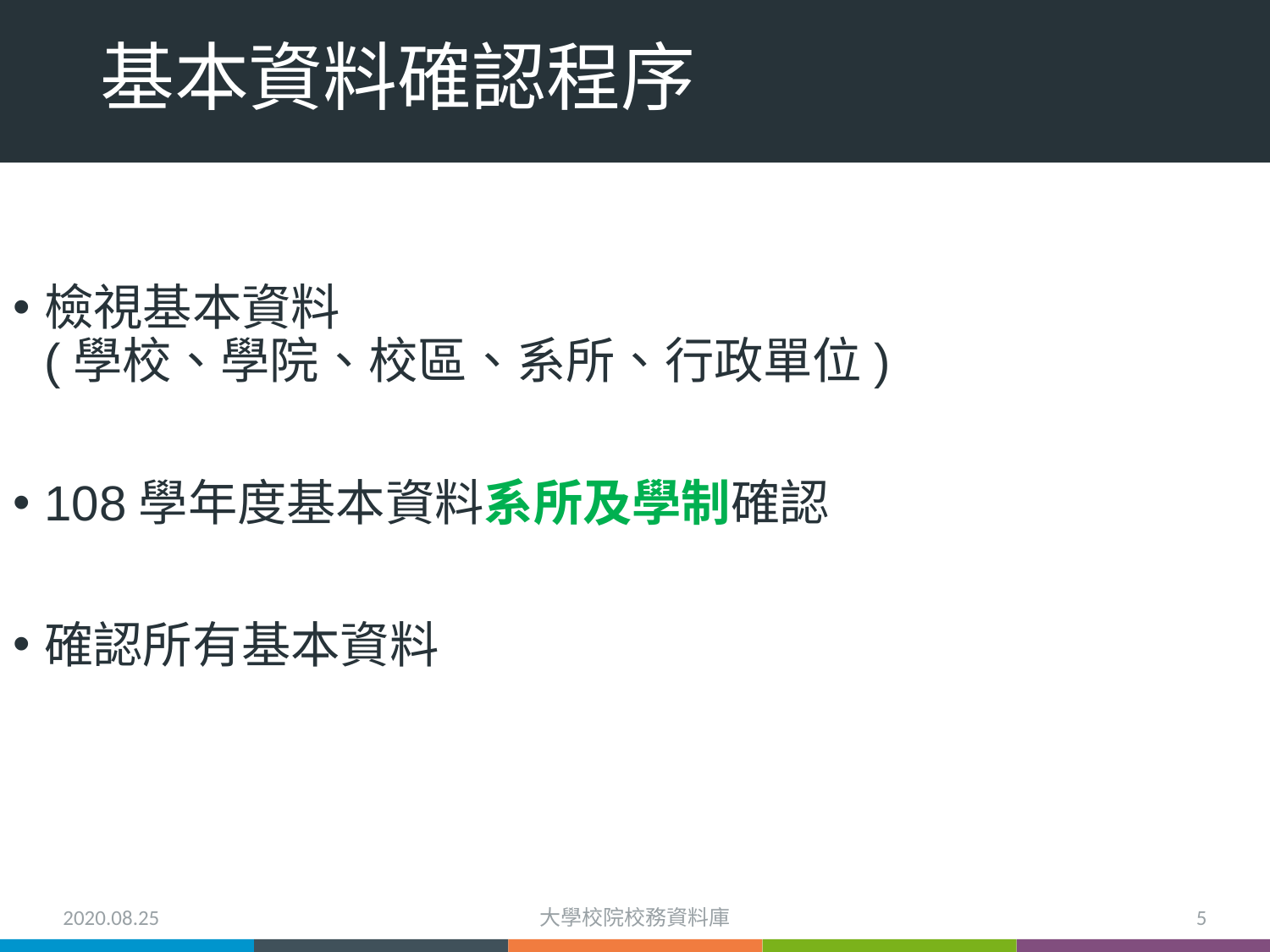

# 基本資料確認程序
檢視基本資料
(學校、學院、校區、系所、行政單位)

108學年度基本資料系所及學制確認

確認所有基本資料
2020.08.25
大學校院校務資料庫
5